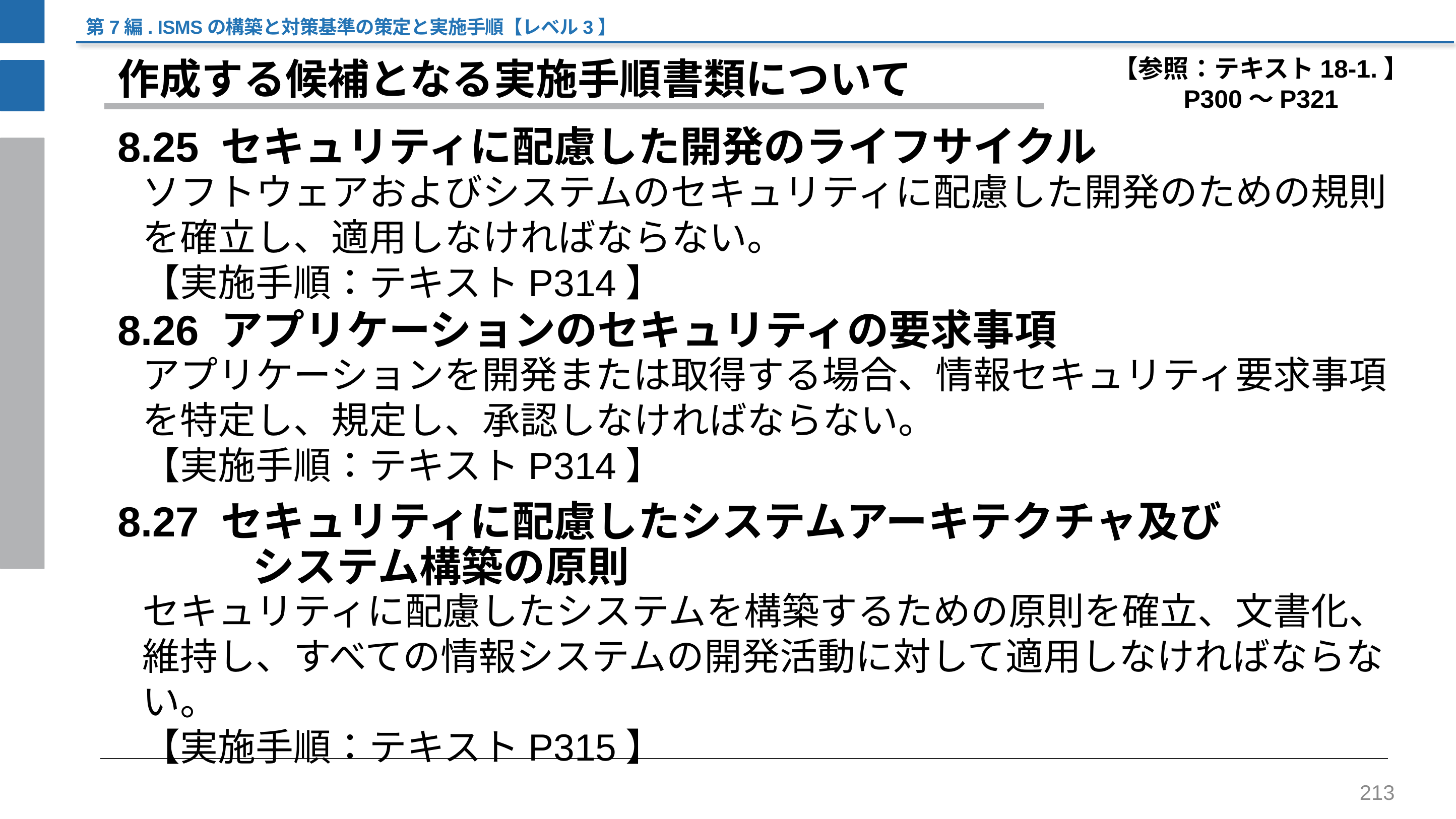

第7編. ISMSの構築と対策基準の策定と実施手順【レベル3】
【参照：テキスト18-1.】
P300～P321
作成する候補となる実施手順書類について
8.25 セキュリティに配慮した開発のライフサイクル

ソフトウェアおよびシステムのセキュリティに配慮した開発のための規則を確立し、適用しなければならない。
【実施手順：テキストP314】
8.26 アプリケーションのセキュリティの要求事項
アプリケーションを開発または取得する場合、情報セキュリティ要求事項を特定し、規定し、承認しなければならない。
【実施手順：テキストP314】
8.27 セキュリティに配慮したシステムアーキテクチャ及び
　　　 システム構築の原則
セキュリティに配慮したシステムを構築するための原則を確立、文書化、維持し、すべての情報システムの開発活動に対して適用しなければならない。
【実施手順：テキストP315】
213